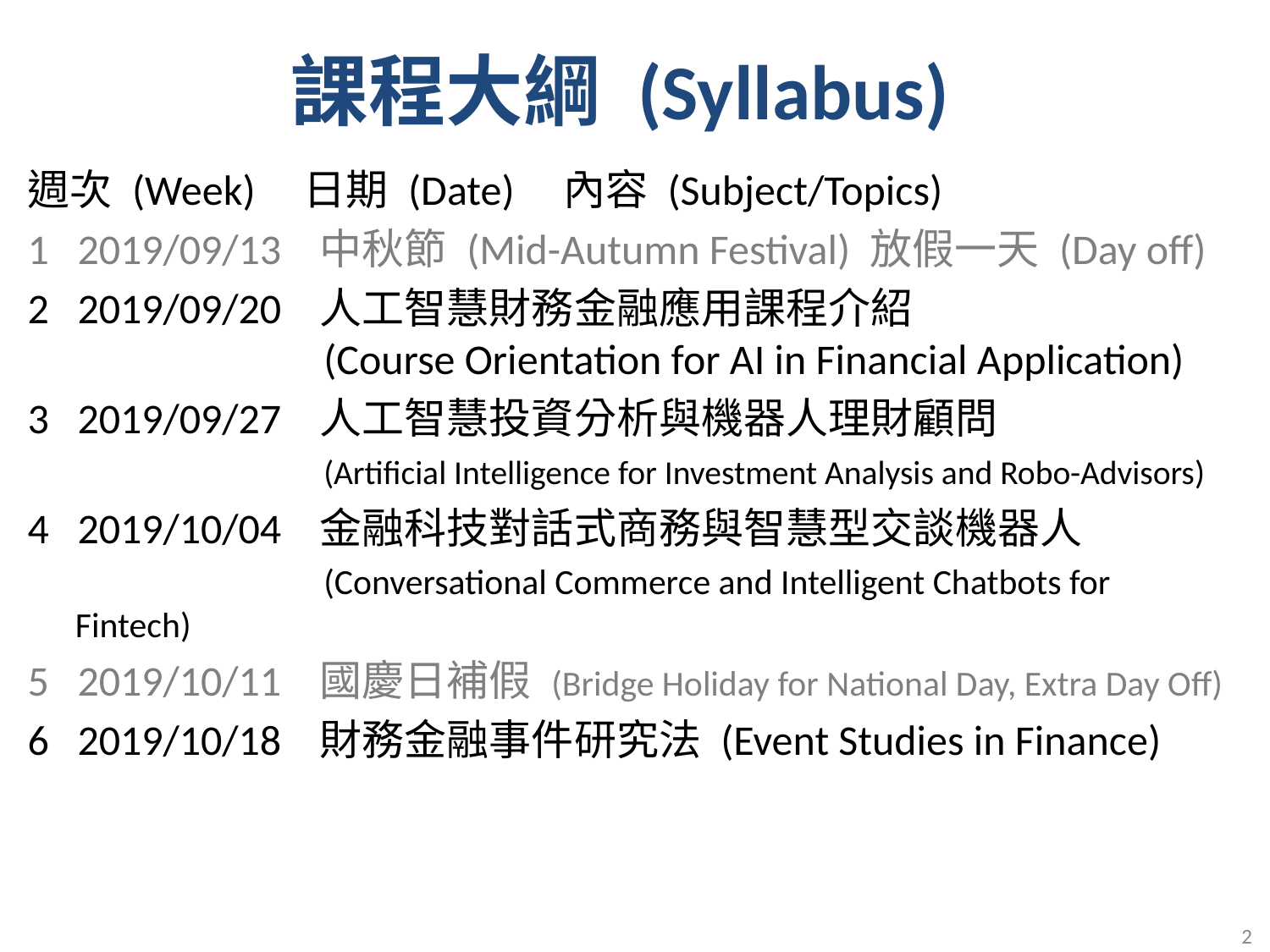

課程大綱 (Syllabus)
週次 (Week)    日期 (Date)    內容 (Subject/Topics)
1   2019/09/13   中秋節 (Mid-Autumn Festival) 放假一天 (Day off)
2   2019/09/20   人工智慧財務金融應用課程介紹
                         (Course Orientation for AI in Financial Application)
3   2019/09/27   人工智慧投資分析與機器人理財顧問
                         (Artificial Intelligence for Investment Analysis and Robo-Advisors)
4   2019/10/04   金融科技對話式商務與智慧型交談機器人
                         (Conversational Commerce and Intelligent Chatbots for Fintech)
5   2019/10/11   國慶日補假 (Bridge Holiday for National Day, Extra Day Off)
6   2019/10/18   財務金融事件研究法 (Event Studies in Finance)
2